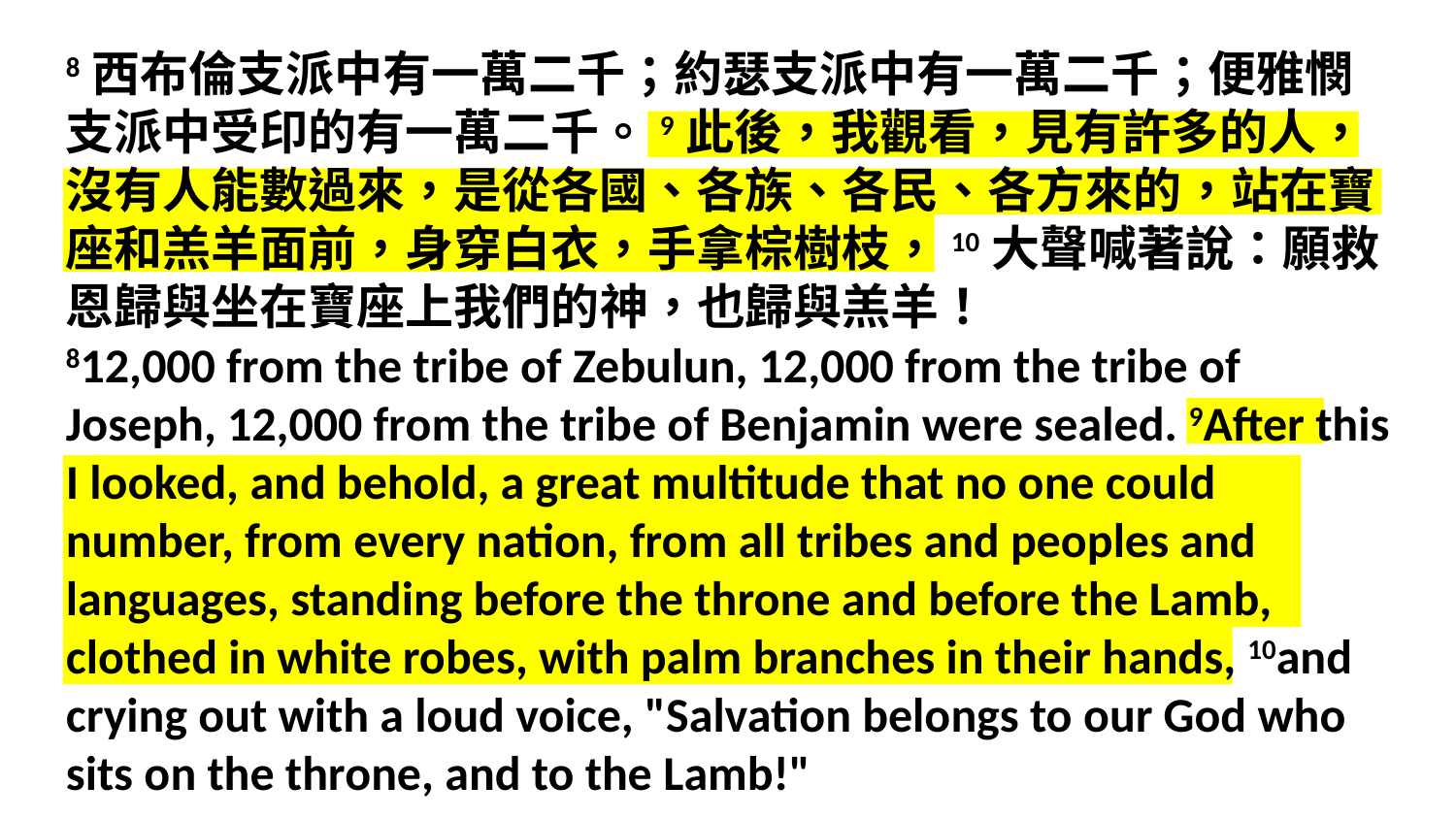

8西布倫支派中有一萬二千；約瑟支派中有一萬二千；便雅憫支派中受印的有一萬二千。9此後，我觀看，見有許多的人，沒有人能數過來，是從各國、各族、各民、各方來的，站在寶座和羔羊面前，身穿白衣，手拿棕樹枝，10大聲喊著說：願救恩歸與坐在寶座上我們的神，也歸與羔羊！
812,000 from the tribe of Zebulun, 12,000 from the tribe of Joseph, 12,000 from the tribe of Benjamin were sealed. 9After this I looked, and behold, a great multitude that no one could number, from every nation, from all tribes and peoples and languages, standing before the throne and before the Lamb, clothed in white robes, with palm branches in their hands, 10and crying out with a loud voice, "Salvation belongs to our God who sits on the throne, and to the Lamb!"